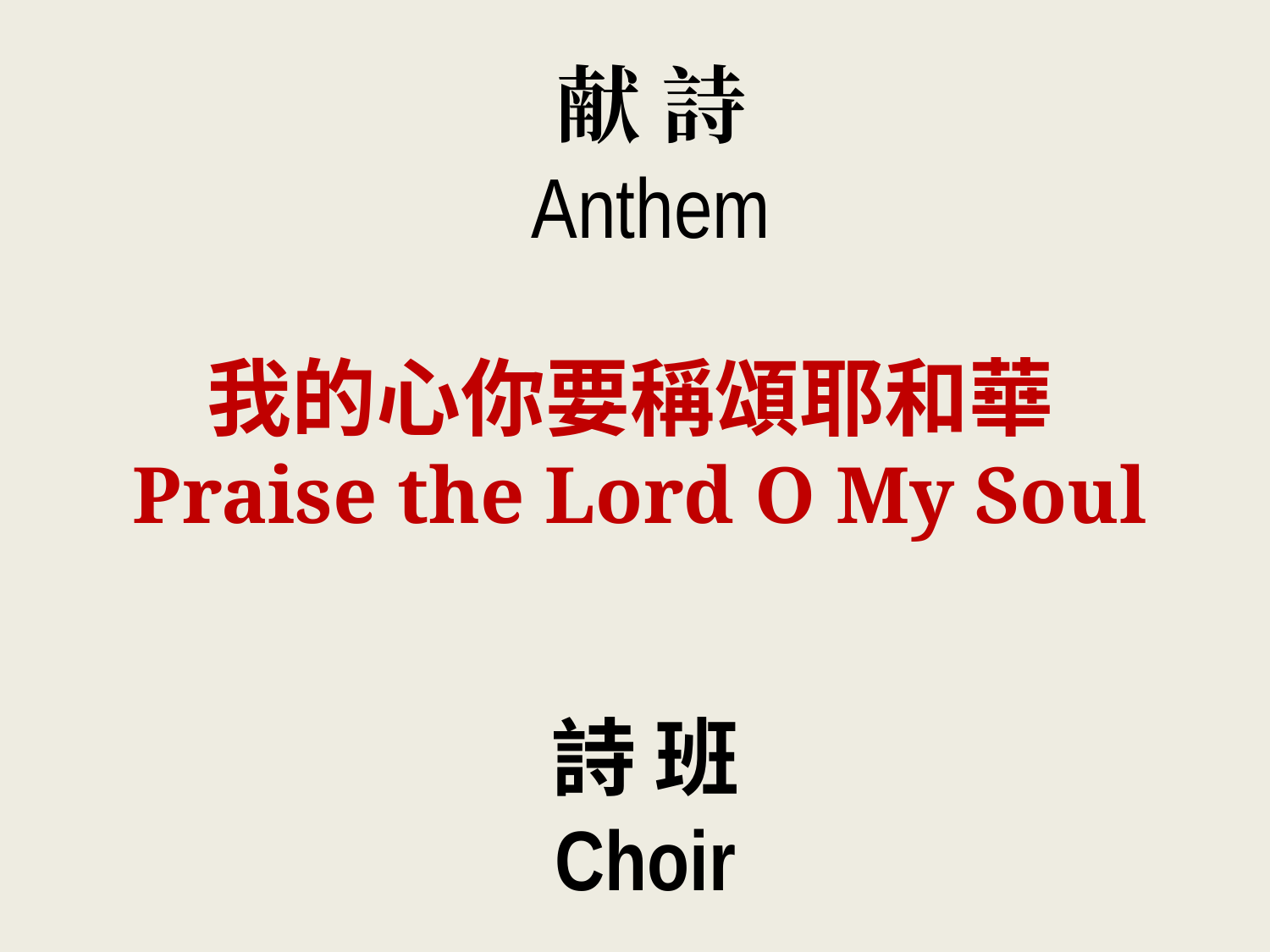

献 詩
Anthem
我的心你要稱頌耶和華
Praise the Lord O My Soul
詩 班
Choir